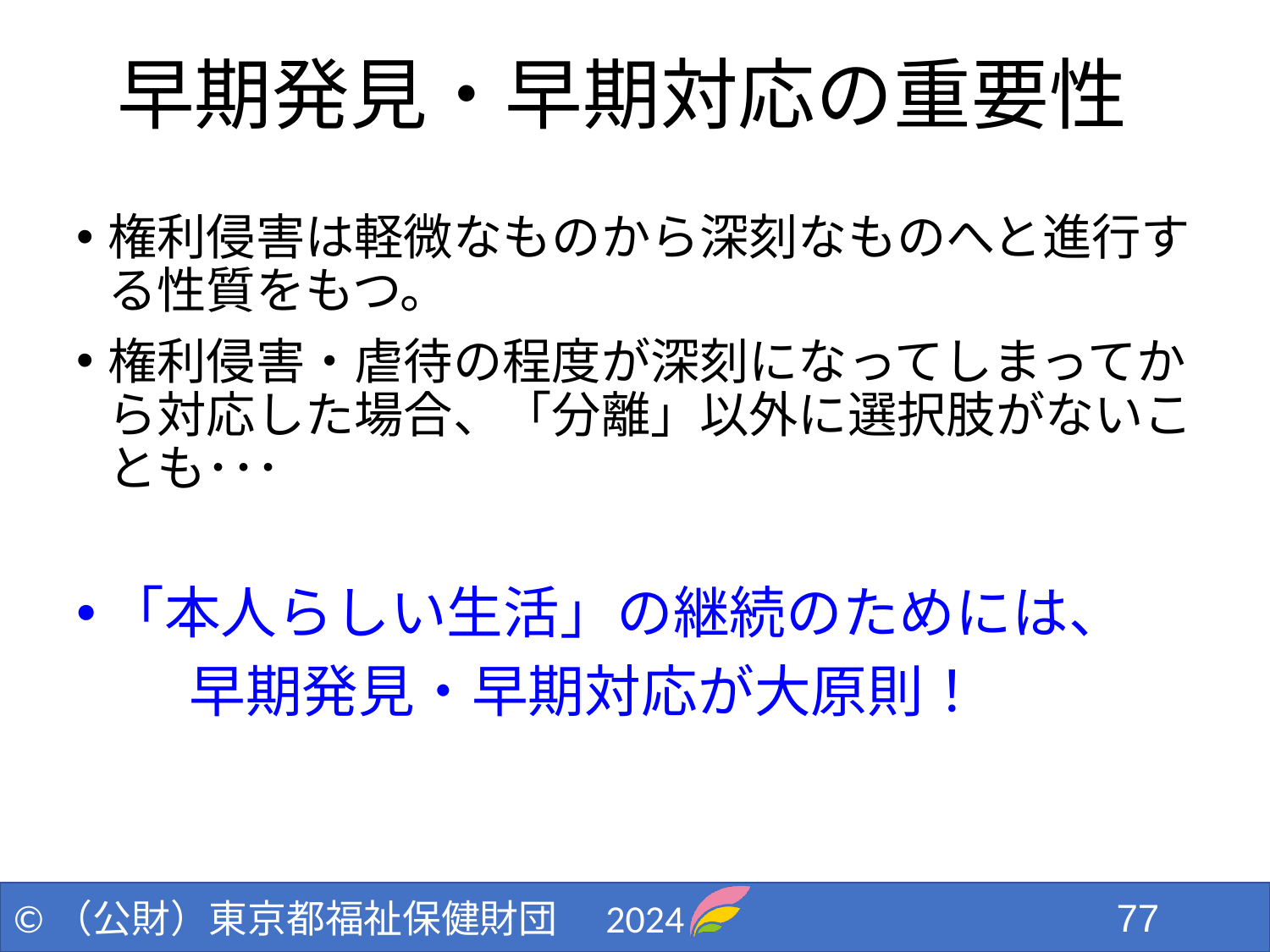

# 早期発見・早期対応の重要性
権利侵害は軽微なものから深刻なものへと進行する性質をもつ。
権利侵害・虐待の程度が深刻になってしまってから対応した場合、「分離」以外に選択肢がないことも･･･

「本人らしい生活」の継続のためには、
　　早期発見・早期対応が大原則！